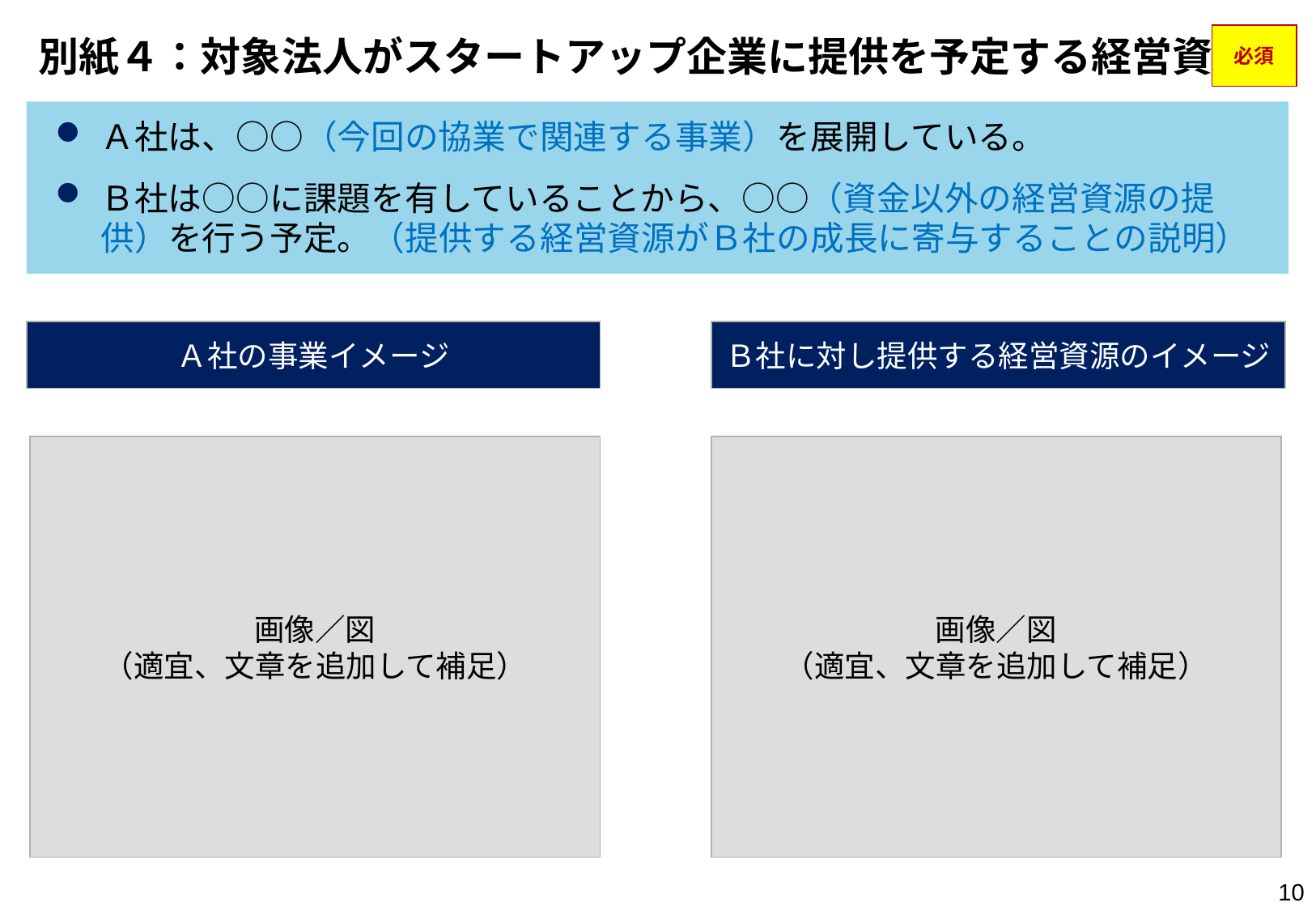

# 別紙４：対象法人がスタートアップ企業に提供を予定する経営資源
必須
Ａ社は、○○（今回の協業で関連する事業）を展開している。
Ｂ社は○○に課題を有していることから、○○（資金以外の経営資源の提供）を行う予定。（提供する経営資源がＢ社の成長に寄与することの説明）
Ａ社の事業イメージ
Ｂ社に対し提供する経営資源のイメージ
画像／図
（適宜、文章を追加して補足）
画像／図
（適宜、文章を追加して補足）
10